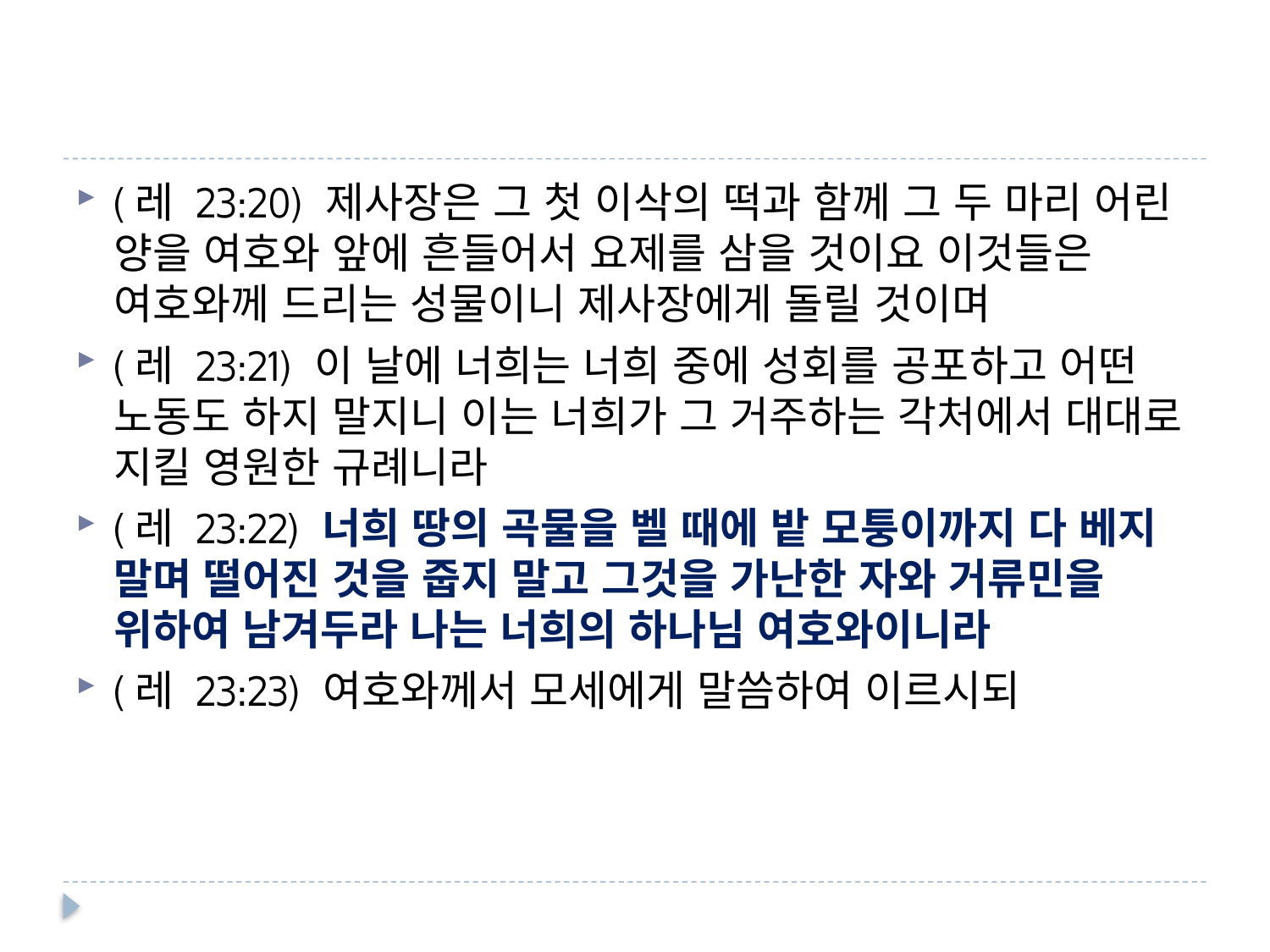

#
(레 23:20) 제사장은 그 첫 이삭의 떡과 함께 그 두 마리 어린 양을 여호와 앞에 흔들어서 요제를 삼을 것이요 이것들은 여호와께 드리는 성물이니 제사장에게 돌릴 것이며
(레 23:21) 이 날에 너희는 너희 중에 성회를 공포하고 어떤 노동도 하지 말지니 이는 너희가 그 거주하는 각처에서 대대로 지킬 영원한 규례니라
(레 23:22) 너희 땅의 곡물을 벨 때에 밭 모퉁이까지 다 베지 말며 떨어진 것을 줍지 말고 그것을 가난한 자와 거류민을 위하여 남겨두라 나는 너희의 하나님 여호와이니라
(레 23:23) 여호와께서 모세에게 말씀하여 이르시되